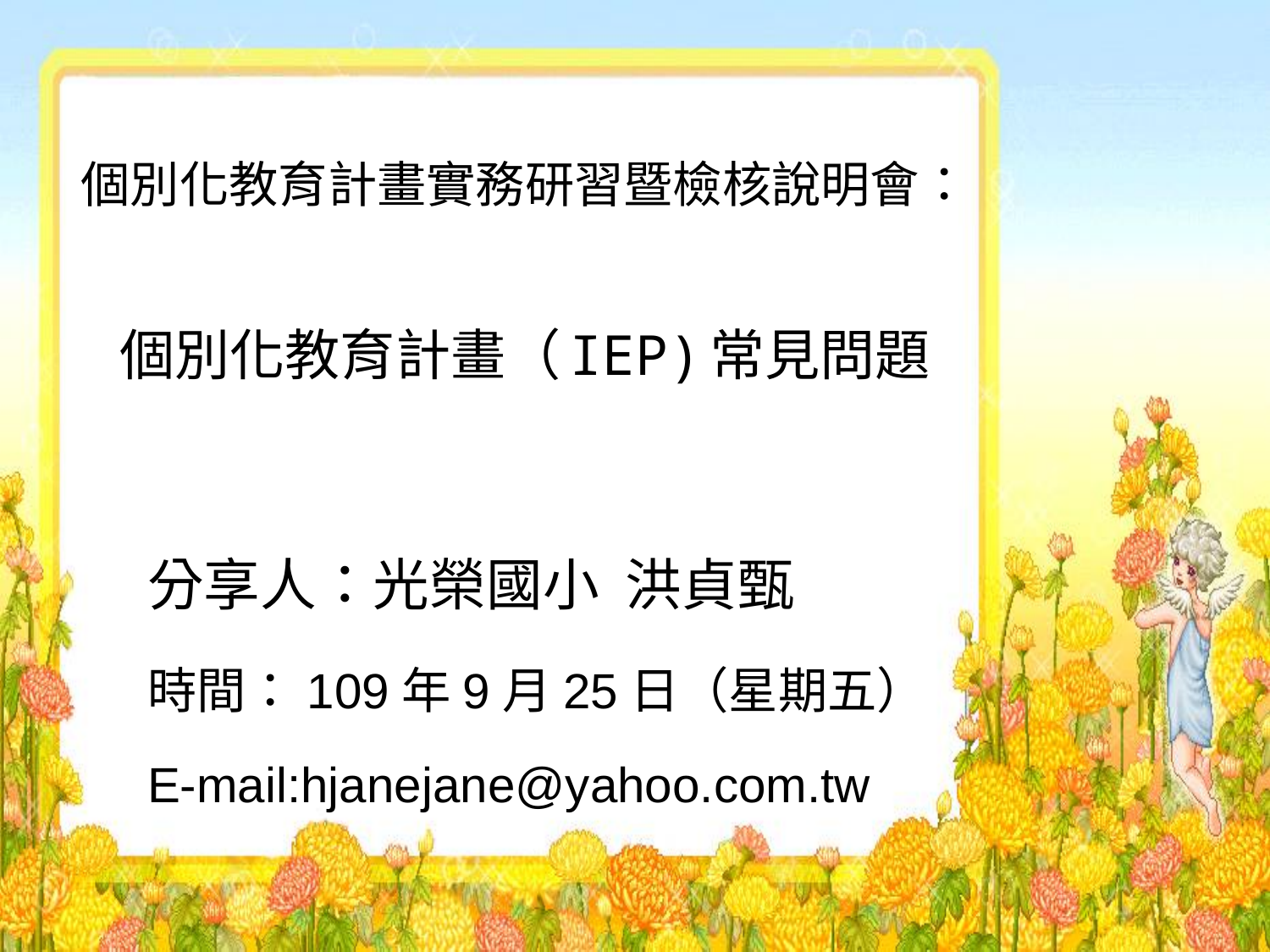

個別化教育計畫實務研習暨檢核說明會：
# 個別化教育計畫（IEP)常見問題
分享人：光榮國小  洪貞甄

時間：109年9月25日（星期五）

E-mail:hjanejane@yahoo.com.tw